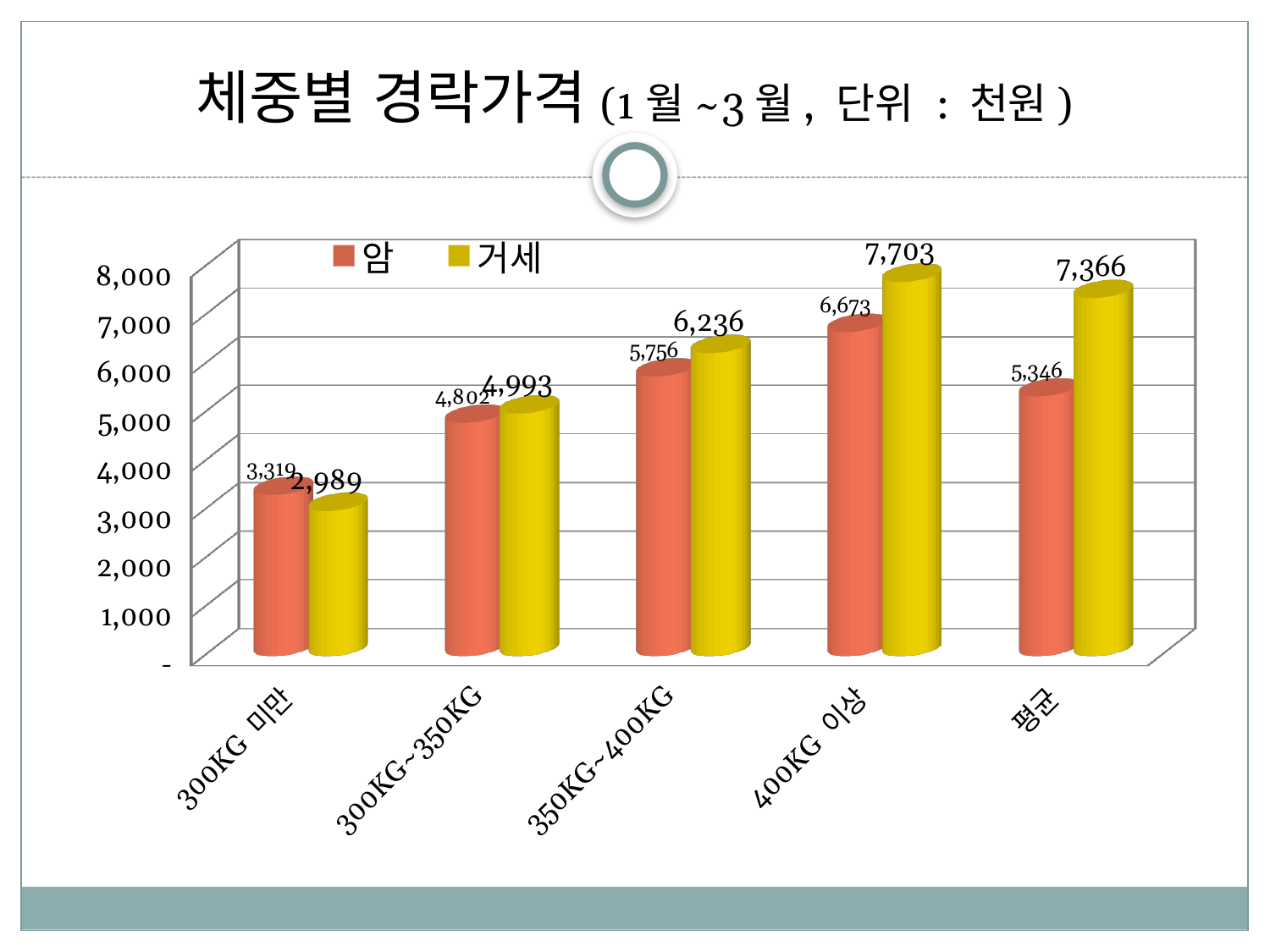

# 체중별 경락가격(1월~3월, 단위 : 천원)

[unsupported chart]